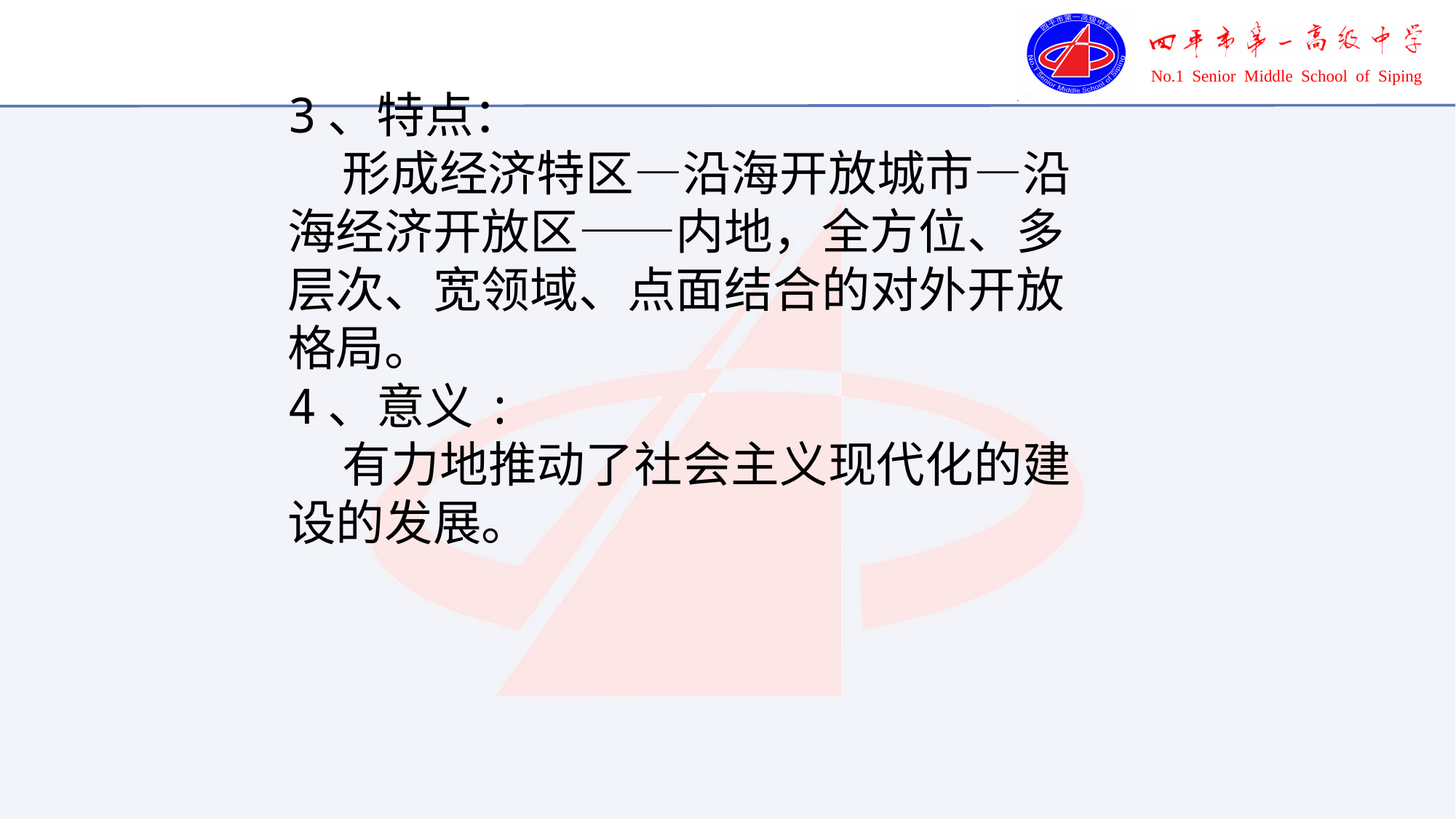

3、特点：
    形成经济特区—沿海开放城市—沿海经济开放区——内地，全方位、多层次、宽领域、点面结合的对外开放格局。
4、意义:
    有力地推动了社会主义现代化的建设的发展。